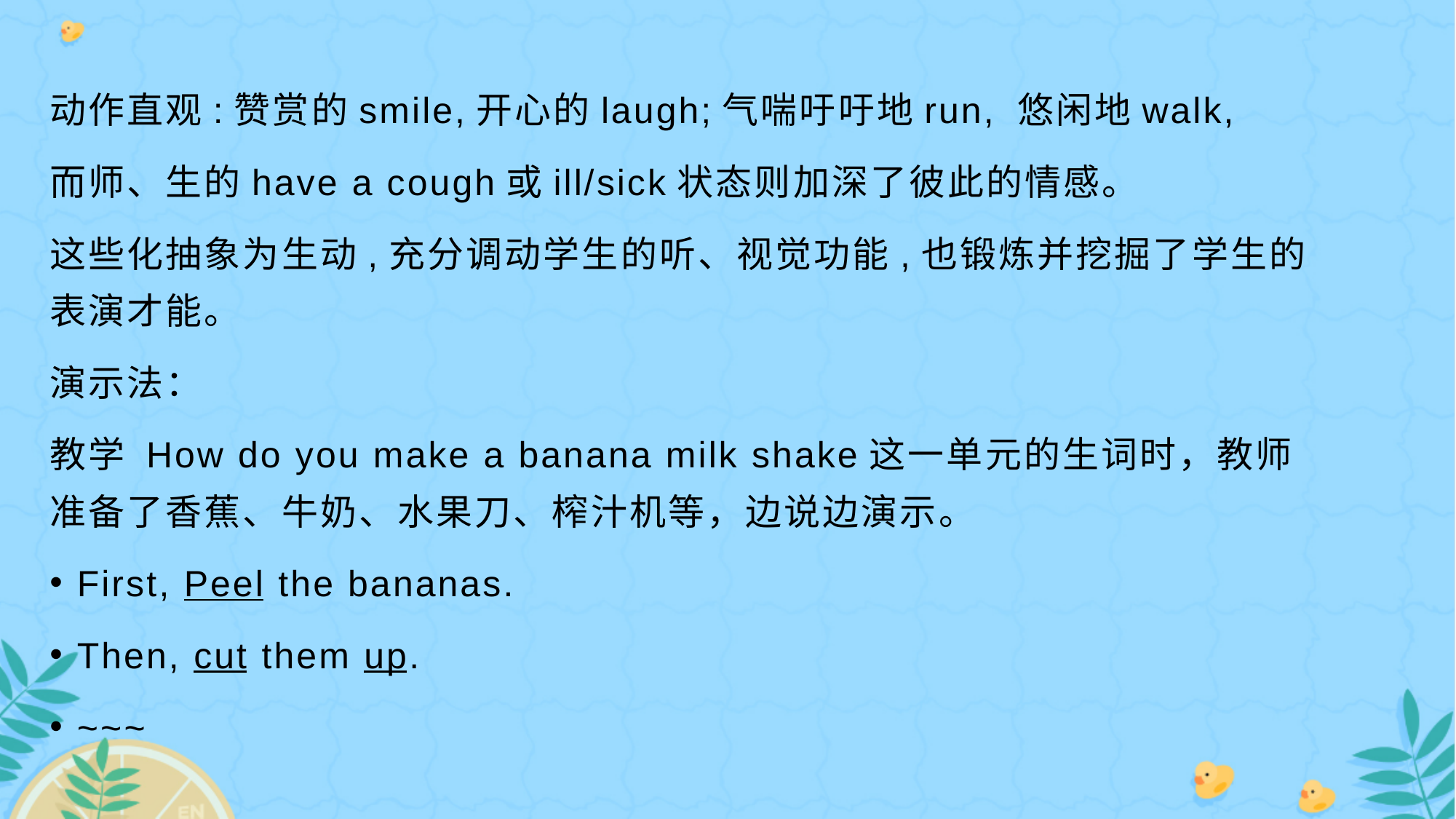

动作直观:赞赏的smile,开心的laugh;气喘吁吁地run, 悠闲地walk,
而师、生的have a cough或ill/sick状态则加深了彼此的情感。
这些化抽象为生动,充分调动学生的听、视觉功能,也锻炼并挖掘了学生的表演才能。
演示法：
教学 How do you make a banana milk shake这一单元的生词时，教师准备了香蕉、牛奶、水果刀、榨汁机等，边说边演示。
First, Peel the bananas.
Then, cut them up.
~~~